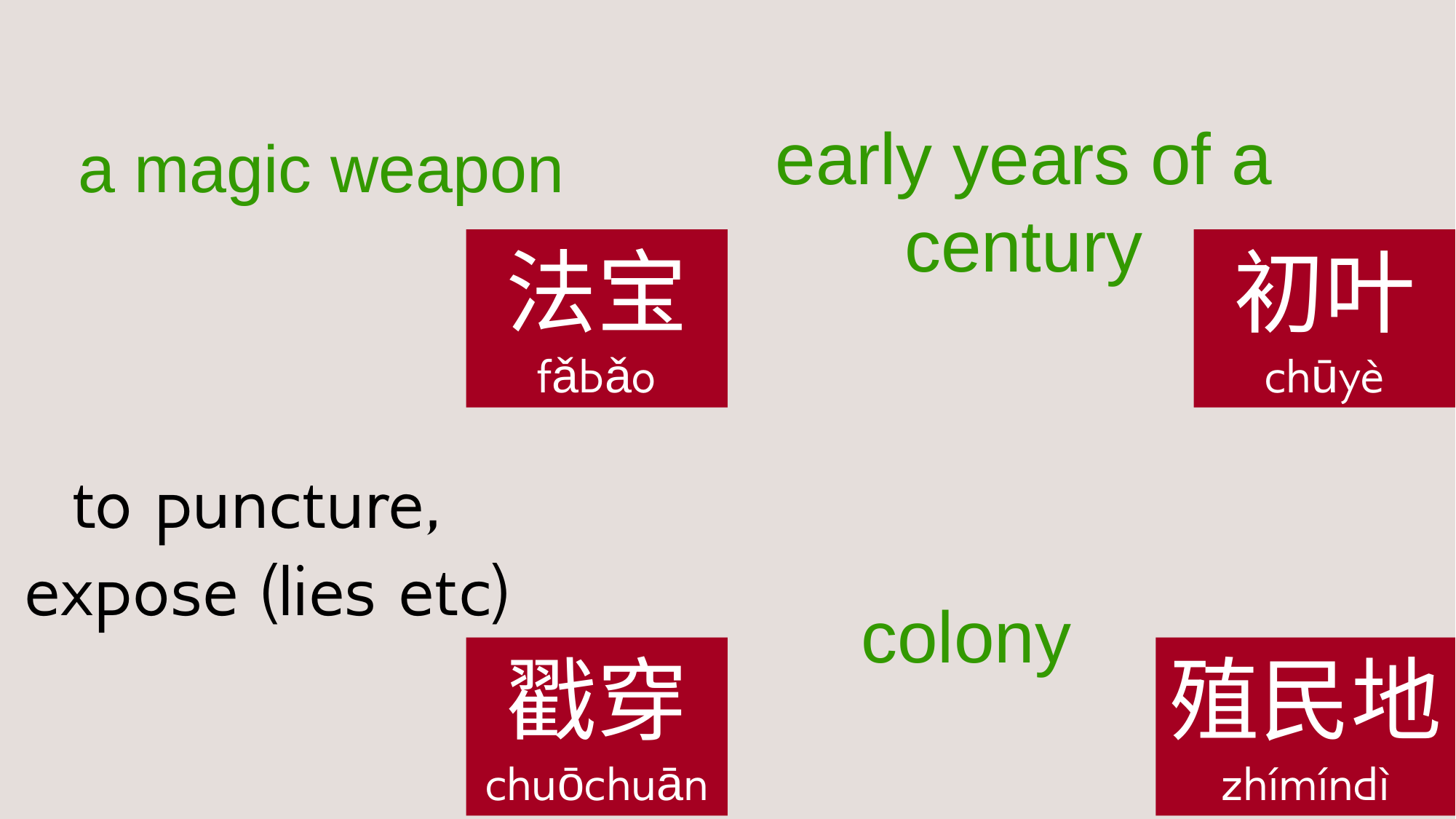

early years of a century
a magic weapon
法宝
fǎbǎo
初叶
chūyè
to puncture,
expose (lies etc)​
colony
殖民地
zhímíndì
戳穿
chuōchuān